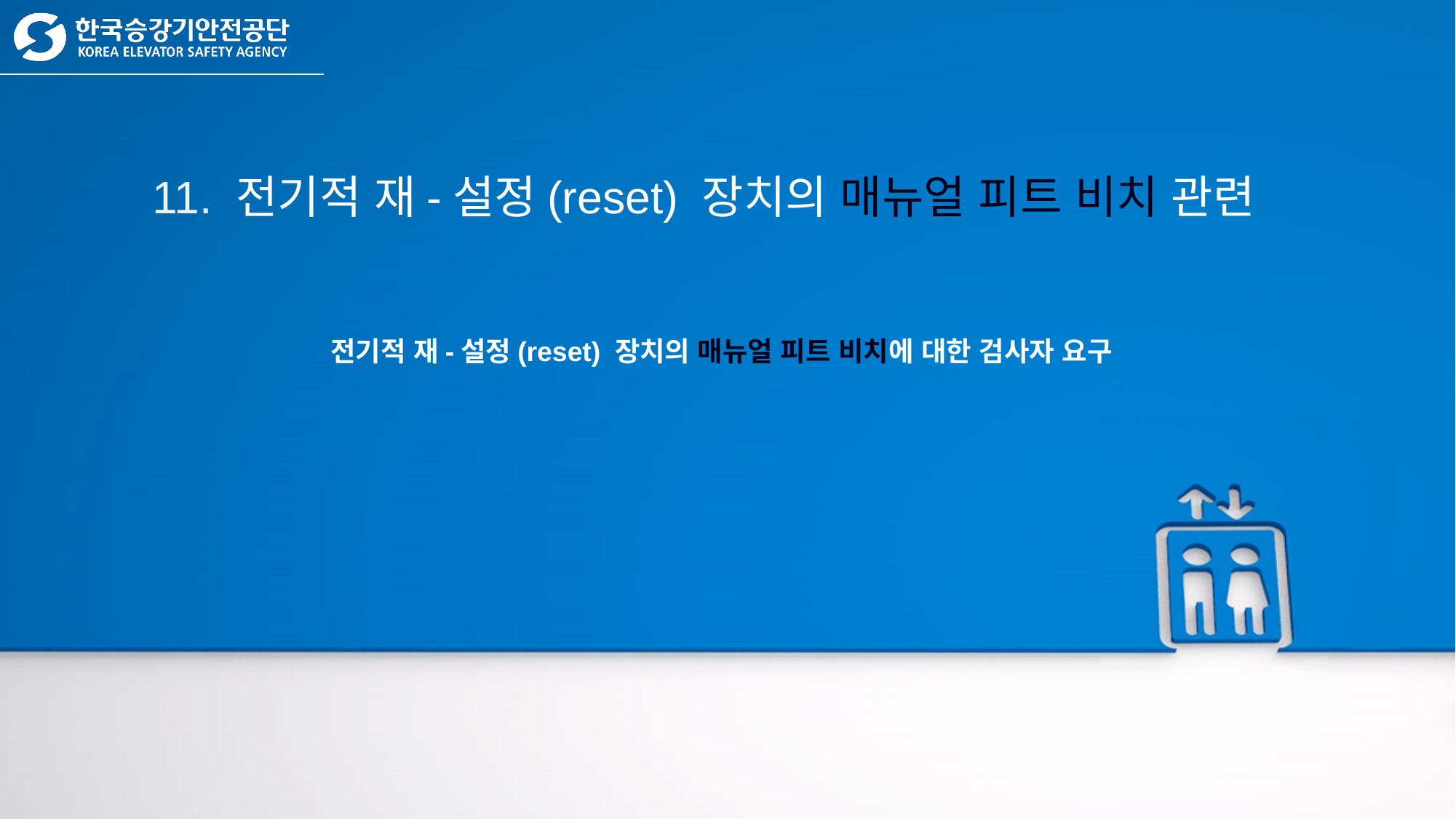

11. 전기적 재-설정(reset) 장치의 매뉴얼 피트 비치 관련
전기적 재-설정(reset) 장치의 매뉴얼 피트 비치에 대한 검사자 요구